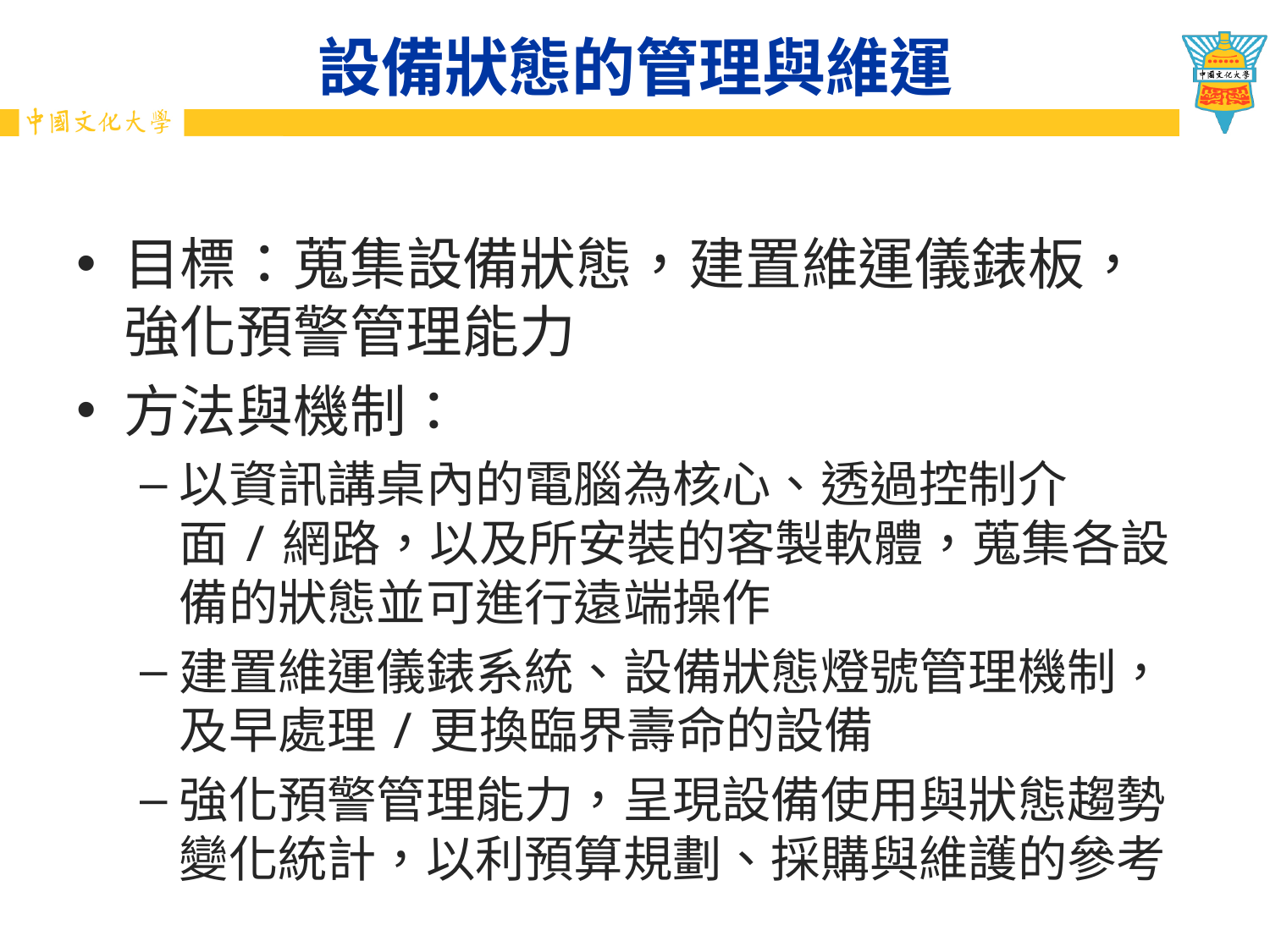

# 設備狀態的管理與維運
目標：蒐集設備狀態，建置維運儀錶板，強化預警管理能力
方法與機制：
以資訊講桌內的電腦為核心、透過控制介面/網路，以及所安裝的客製軟體，蒐集各設備的狀態並可進行遠端操作
建置維運儀錶系統、設備狀態燈號管理機制，及早處理/更換臨界壽命的設備
強化預警管理能力，呈現設備使用與狀態趨勢變化統計，以利預算規劃、採購與維護的參考